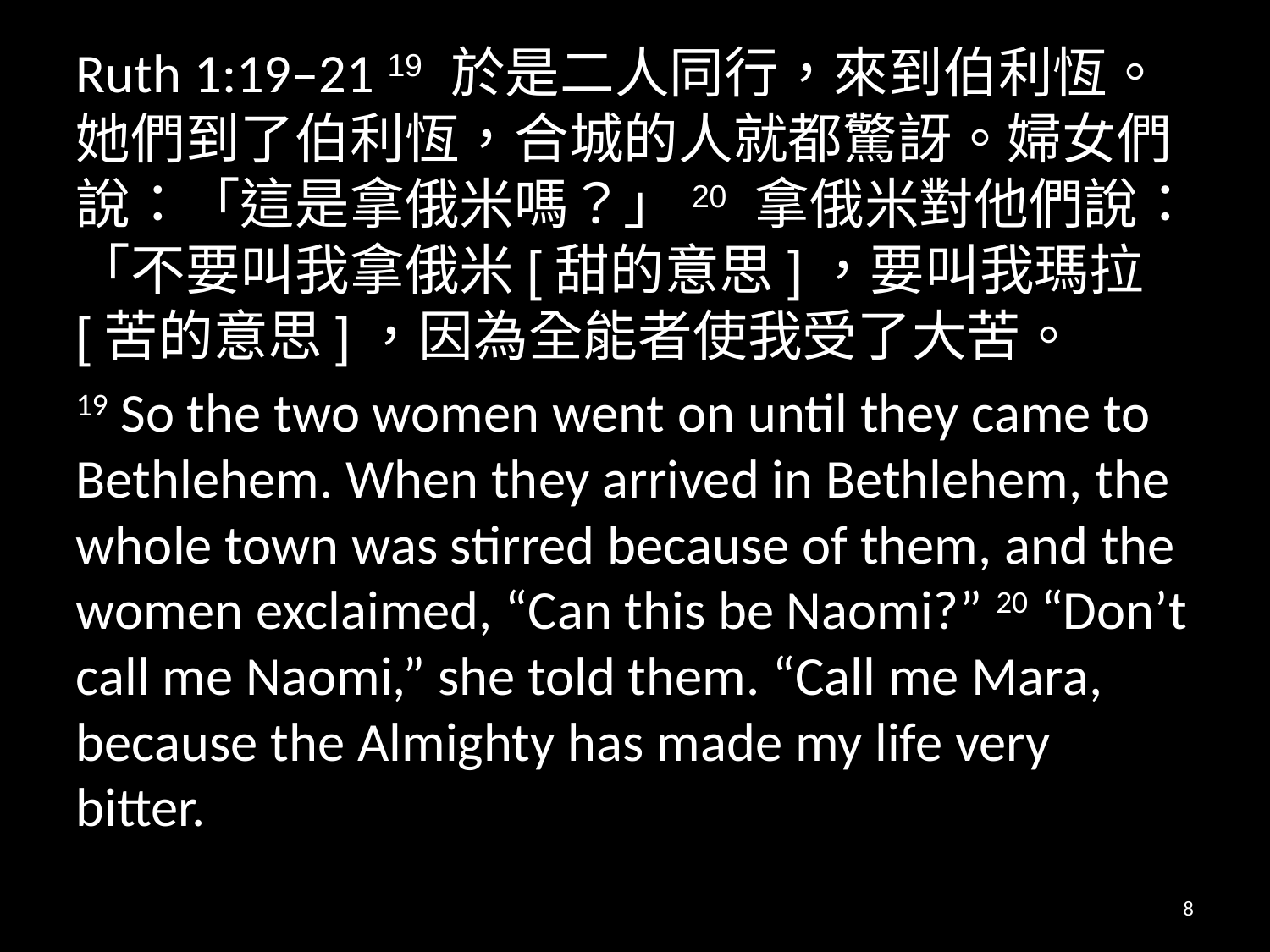

Ruth 1:19–21 19 於是二人同行，來到伯利恆。她們到了伯利恆，合城的人就都驚訝。婦女們說：「這是拿俄米嗎？」20 拿俄米對他們說：「不要叫我拿俄米[甜的意思]，要叫我瑪拉 [苦的意思]，因為全能者使我受了大苦。
19 So the two women went on until they came to Bethlehem. When they arrived in Bethlehem, the whole town was stirred because of them, and the women exclaimed, “Can this be Naomi?” 20 “Don’t call me Naomi,” she told them. “Call me Mara, because the Almighty has made my life very bitter.

8